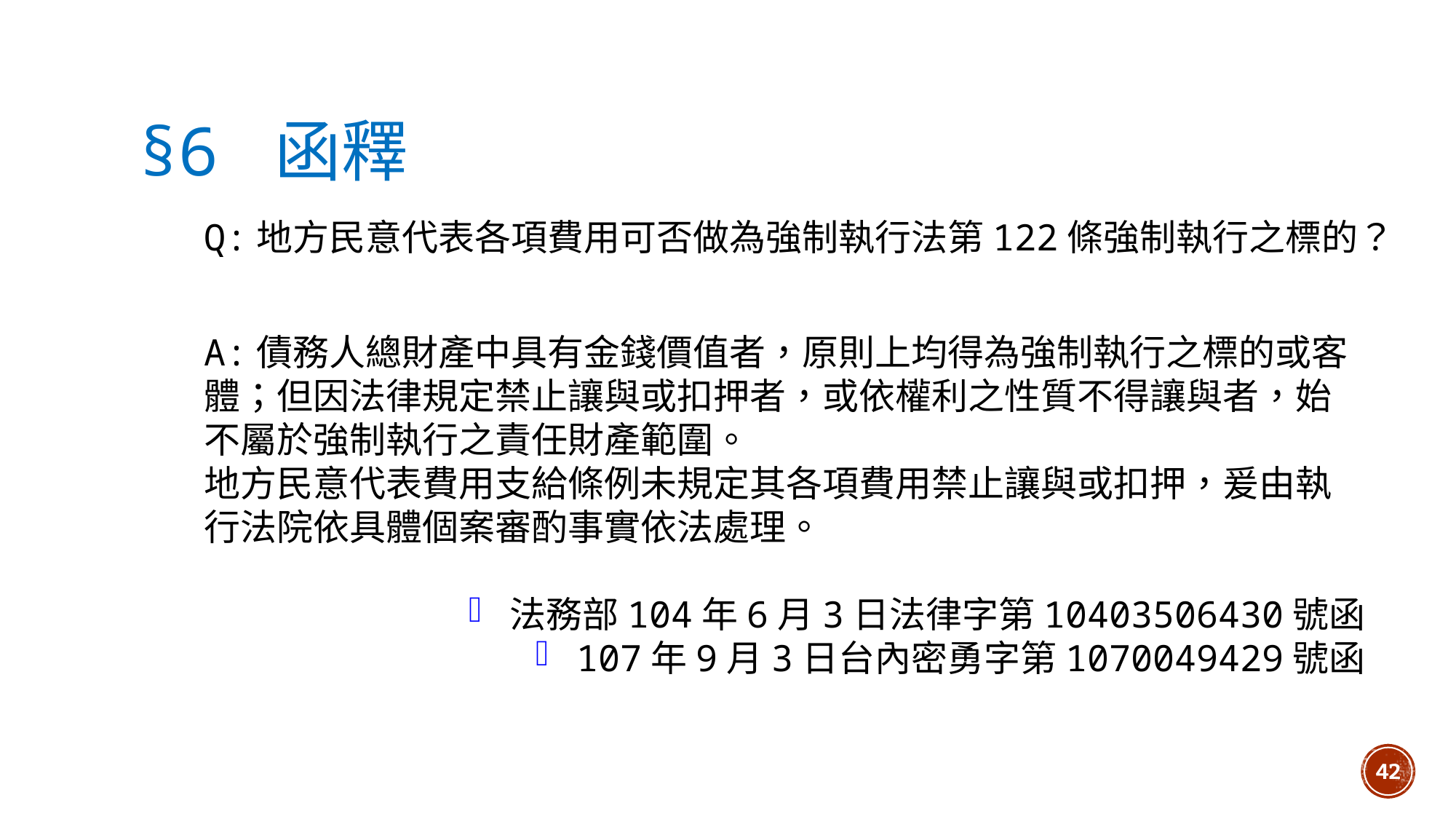

# §6 函釋
Q:地方民意代表各項費用可否做為強制執行法第122條強制執行之標的？

A:債務人總財產中具有金錢價值者，原則上均得為強制執行之標的或客體；但因法律規定禁止讓與或扣押者，或依權利之性質不得讓與者，始不屬於強制執行之責任財產範圍。
地方民意代表費用支給條例未規定其各項費用禁止讓與或扣押，爰由執行法院依具體個案審酌事實依法處理。

法務部104年6月3日法律字第10403506430號函
107年9月3日台內密勇字第1070049429號函

42